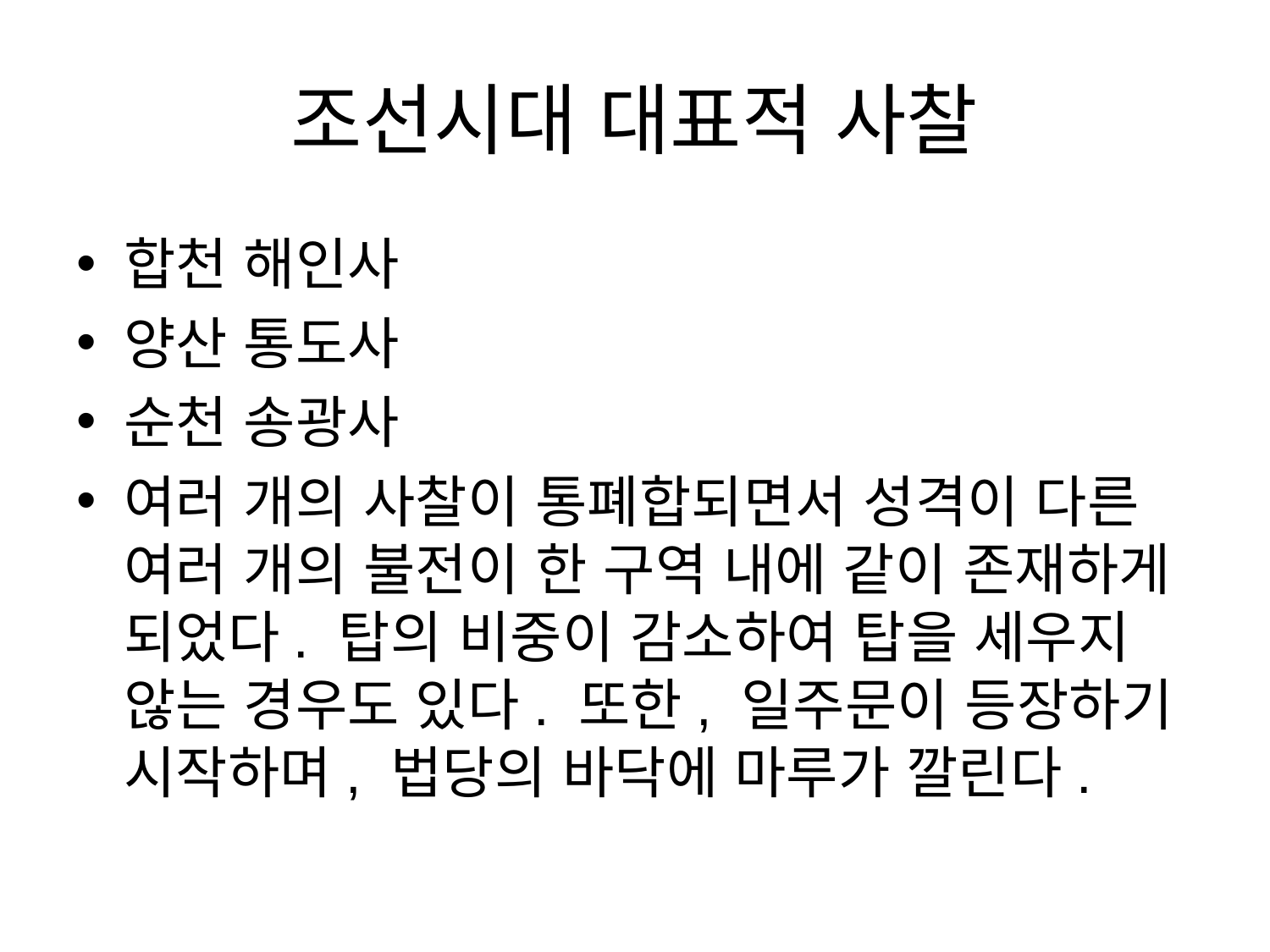

# 조선시대 대표적 사찰
합천 해인사
양산 통도사
순천 송광사
여러 개의 사찰이 통폐합되면서 성격이 다른 여러 개의 불전이 한 구역 내에 같이 존재하게 되었다. 탑의 비중이 감소하여 탑을 세우지 않는 경우도 있다. 또한, 일주문이 등장하기 시작하며, 법당의 바닥에 마루가 깔린다.